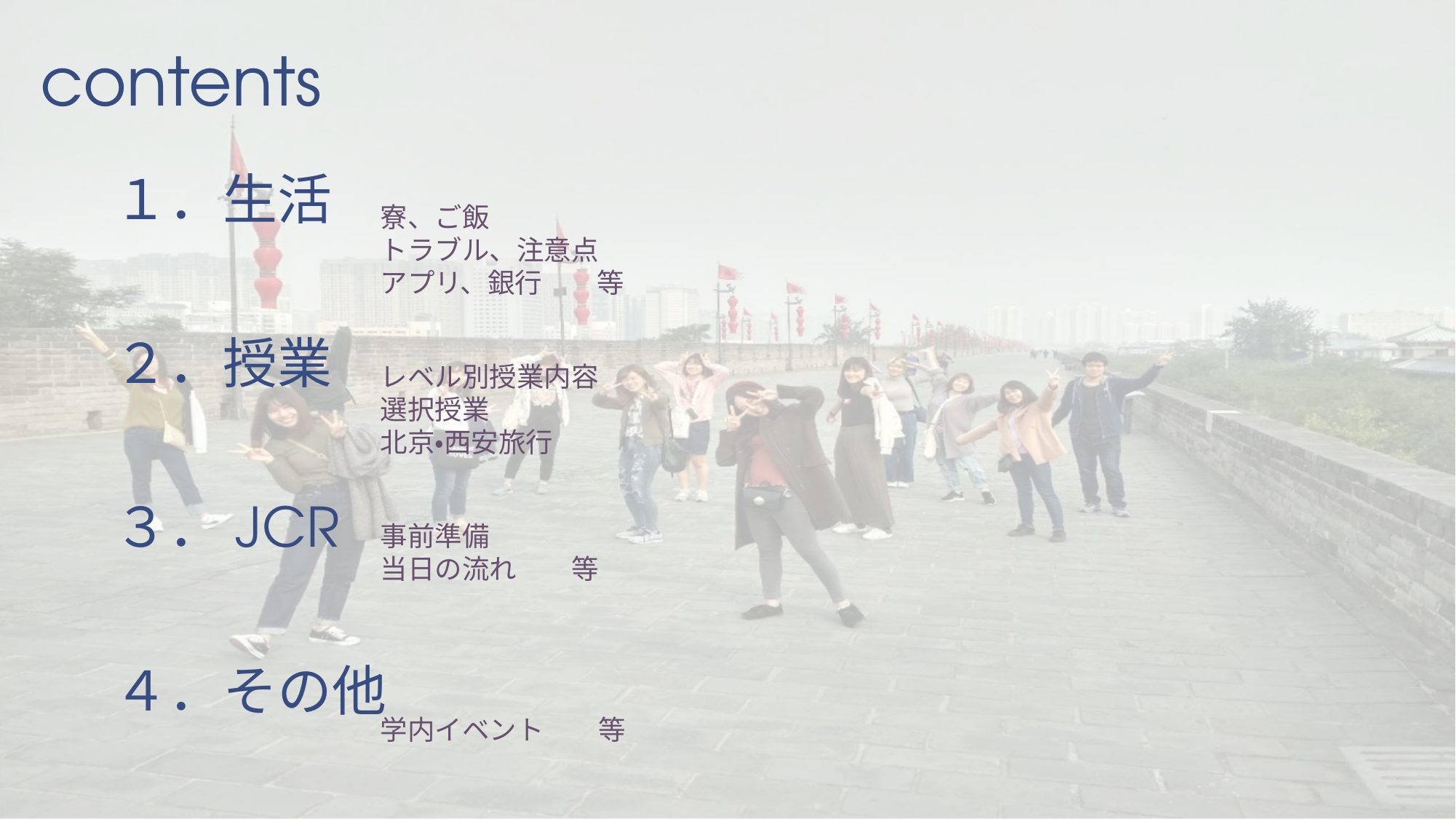

contents
１．生活
２．授業
３．JCR
４．その他
寮、ご飯
トラブル、注意点
アプリ、銀行　　等
レベル別授業内容
選択授業
北京・西安旅行
事前準備
当日の流れ　　等
学内イベント　　等